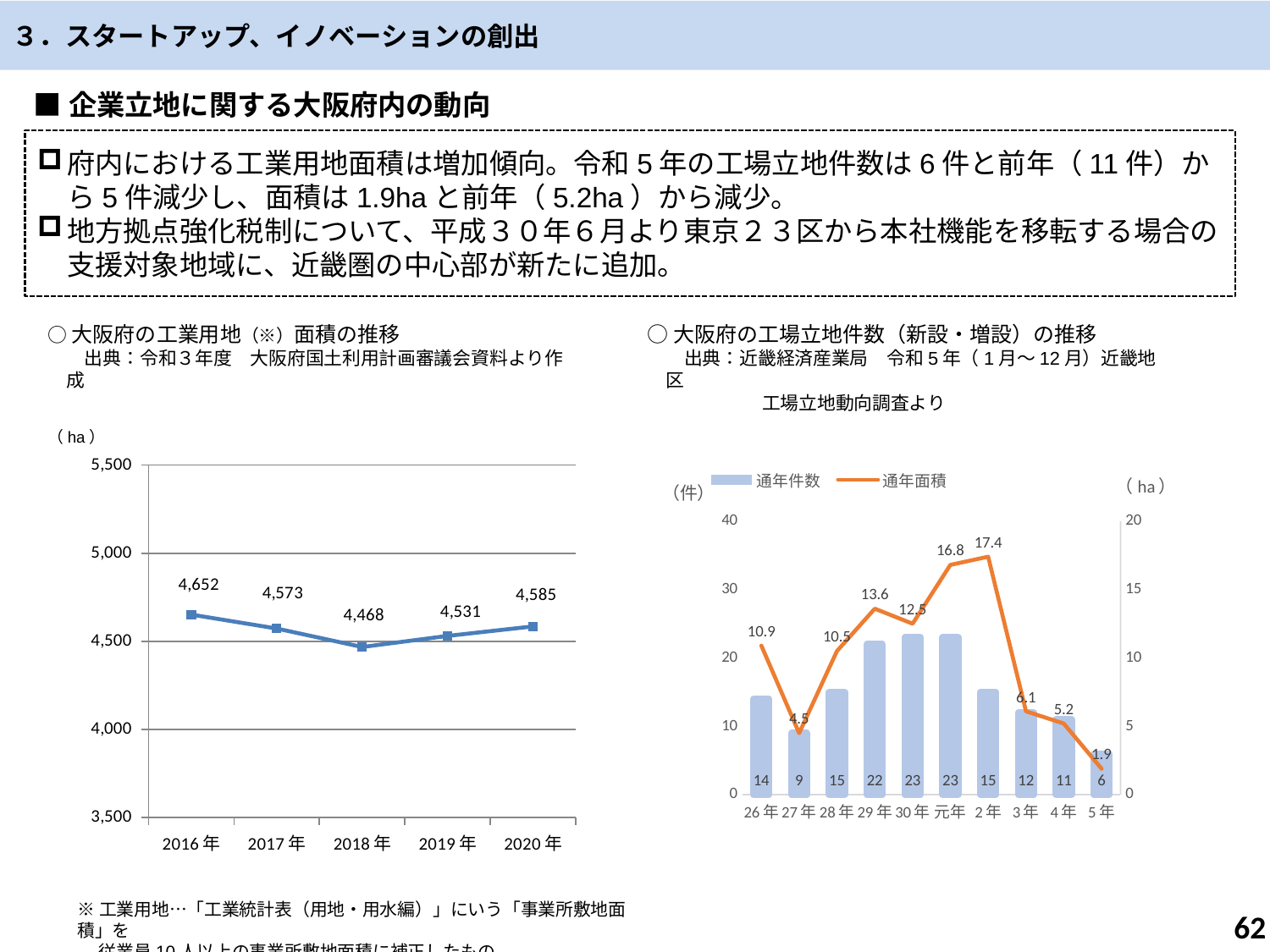

３．スタートアップ、イノベーションの創出
■企業立地に関する大阪府内の動向
府内における工業用地面積は増加傾向。令和5年の工場立地件数は6件と前年（11件）から5件減少し、面積は1.9haと前年（5.2ha）から減少。
地方拠点強化税制について、平成３０年６月より東京２３区から本社機能を移転する場合の支援対象地域に、近畿圏の中心部が新たに追加。
○大阪府の工業用地（※）面積の推移
　　出典：令和３年度　大阪府国土利用計画審議会資料より作成
○大阪府の工場立地件数（新設・増設）の推移
　　出典：近畿経済産業局　令和5年（1月～12月）近畿地区
　　　　　　 工場立地動向調査より
（ha）

### Chart

| Category | 実績値 |
|---|---|
| 2016年 | 4652.0 |
| 2017年 | 4573.0 |
| 2018年 | 4468.0 |
| 2019年 | 4531.0 |
| 2020年 | 4585.0 |

### Chart

| Category | 通年件数 | 通年面積 |
|---|---|---|
| 26年 | 14.0 | 10.9 |
| 27年 | 9.0 | 4.5 |
| 28年 | 15.0 | 10.5 |
| 29年 | 22.0 | 13.6 |
| 30年 | 23.0 | 12.5 |
| 元年 | 23.0 | 16.8 |
| 2年 | 15.0 | 17.4 |
| 3年 | 12.0 | 6.1 |
| 4年 | 11.0 | 5.2 |
| 5年 | 6.0 | 1.9 |
※工業用地…「工業統計表（用地・用水編）」にいう「事業所敷地面積」を
　 従業員10人以上の事業所敷地面積に補正したもの
62